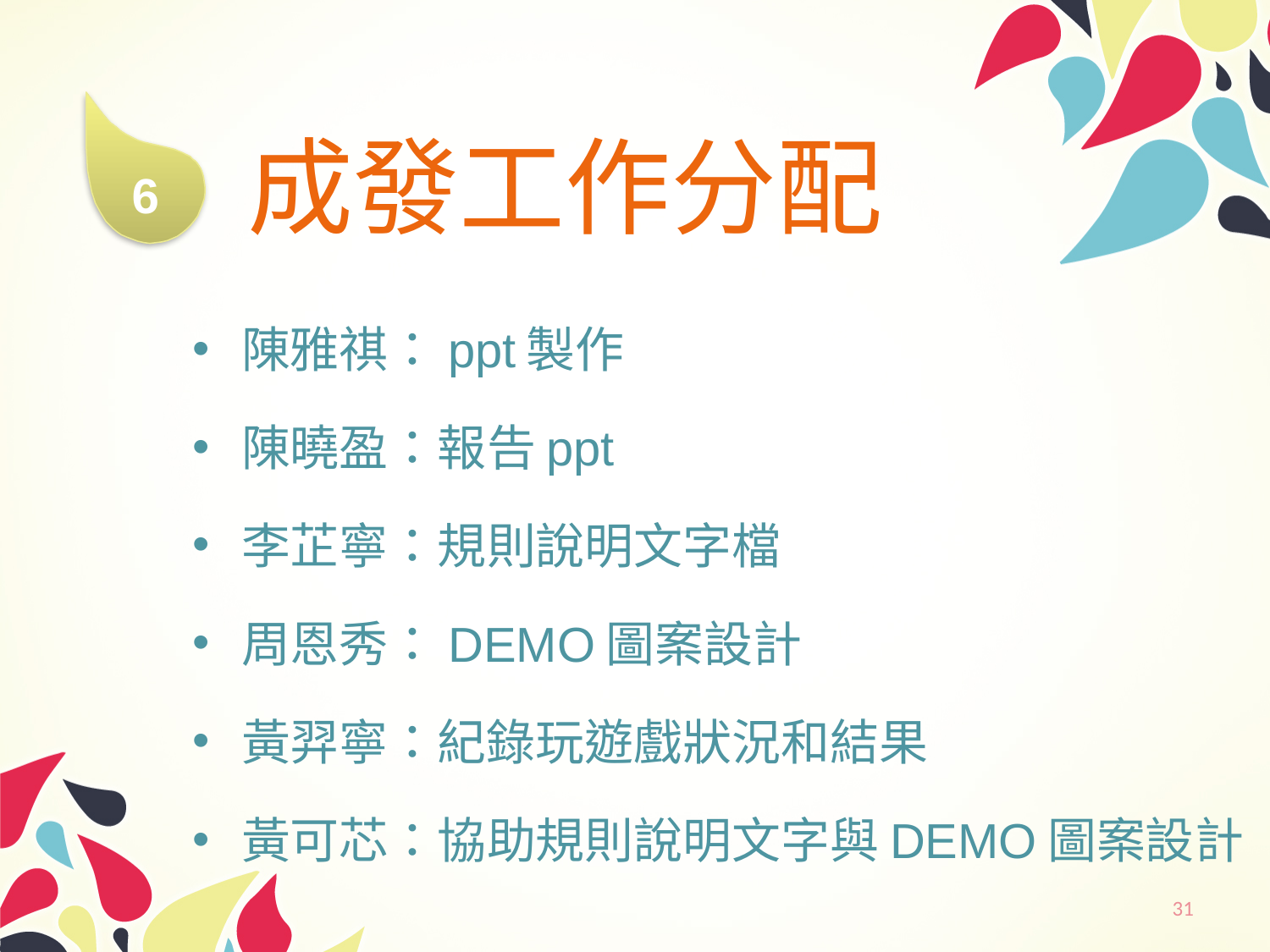

6
# 成發工作分配
陳雅祺：ppt製作
陳曉盈：報告ppt
李芷寧：規則說明文字檔
周恩秀：DEMO圖案設計
黃羿寧：紀錄玩遊戲狀況和結果
黃可芯：協助規則說明文字與DEMO圖案設計

31